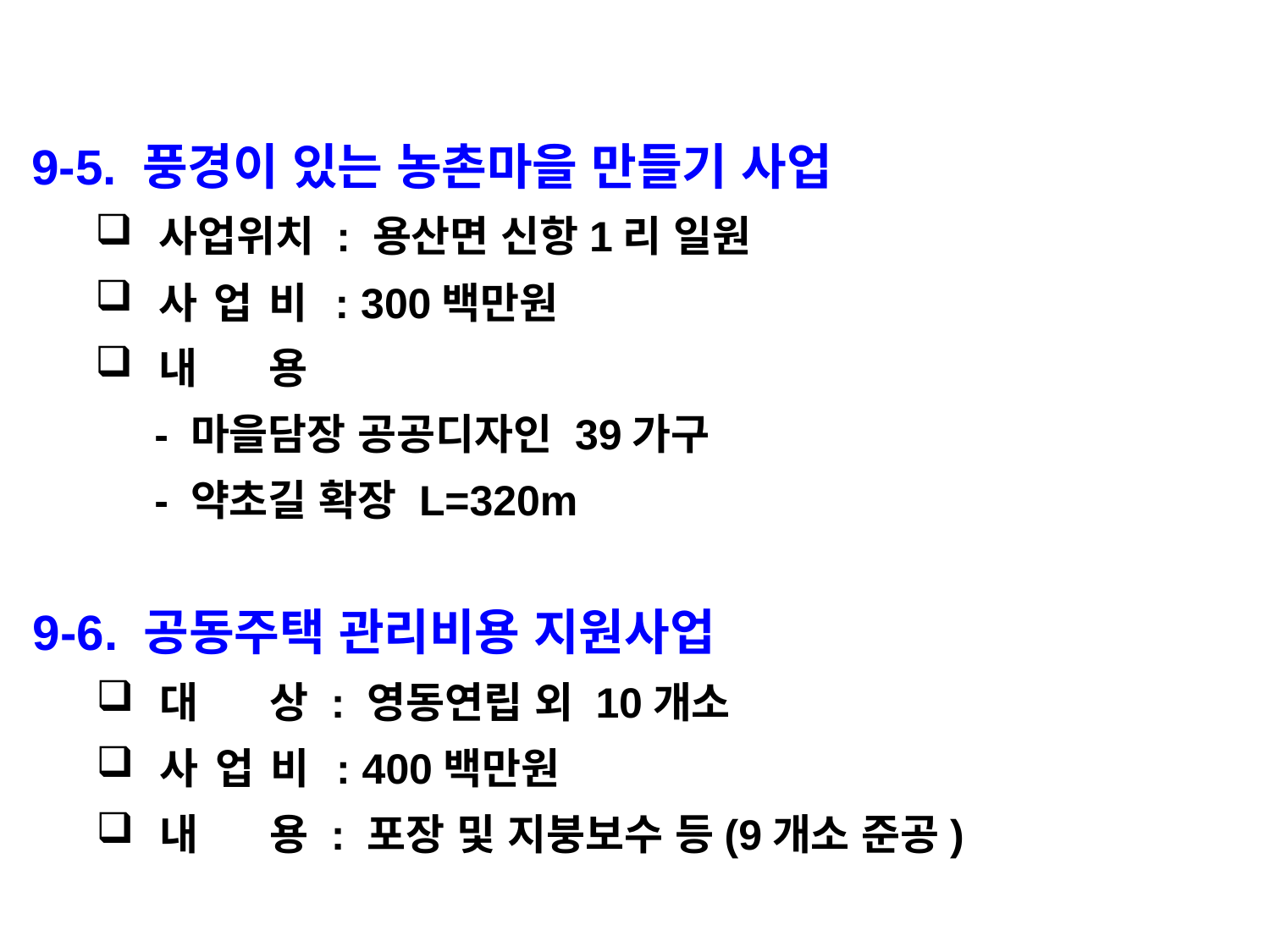

9-5. 풍경이 있는 농촌마을 만들기 사업
사업위치 : 용산면 신항1리 일원
사 업 비 : 300백만원
내      용
     - 마을담장 공공디자인 39가구
     - 약초길 확장 L=320m
9-6. 공동주택 관리비용 지원사업
대      상 : 영동연립 외 10개소
사 업 비 : 400백만원
내      용 : 포장 및 지붕보수 등(9개소 준공)